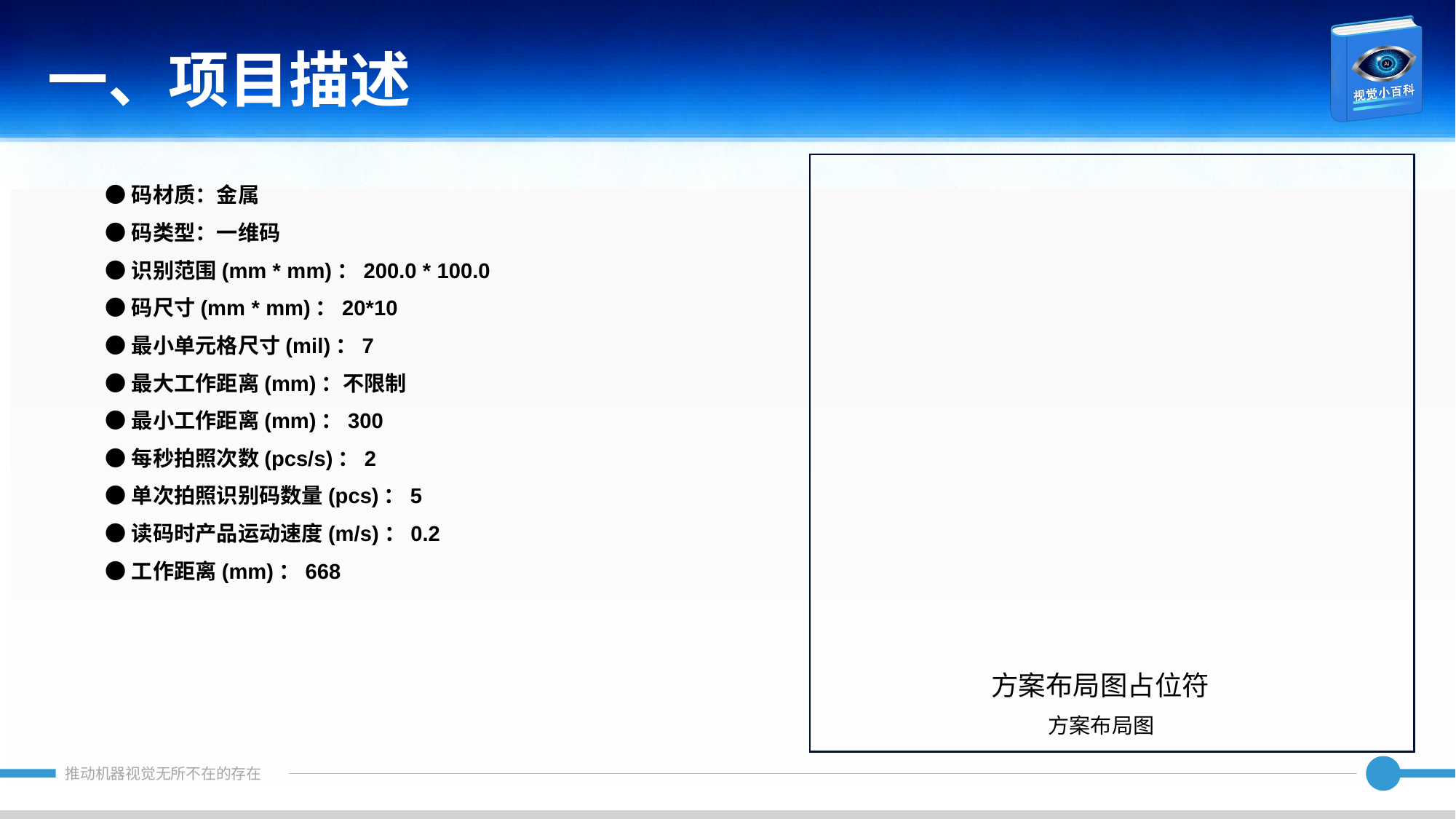

一、项目描述

●码材质：金属
●码类型：一维码
●识别范围(mm * mm)：200.0 * 100.0
●码尺寸(mm * mm)：20*10
●最小单元格尺寸(mil)：7
●最大工作距离(mm)：不限制
●最小工作距离(mm)：300
●每秒拍照次数(pcs/s)：2
●单次拍照识别码数量(pcs)：5
●读码时产品运动速度(m/s)：0.2
●工作距离(mm)：668

方案布局图占位符
方案布局图
3